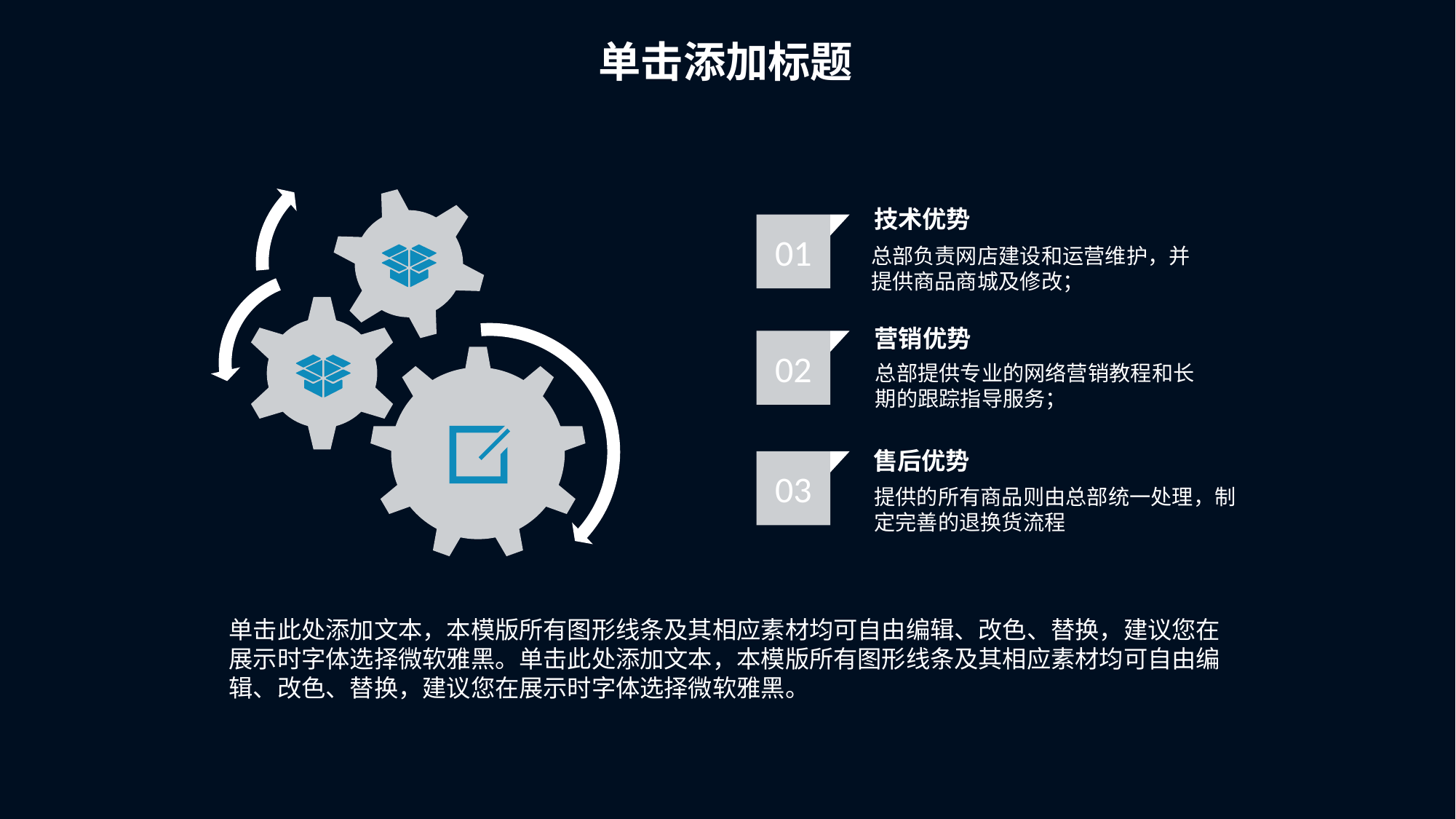

单击添加标题

技术优势

01

总部负责网店建设和运营维护，并提供商品商城及修改；

营销优势
02

总部提供专业的网络营销教程和长期的跟踪指导服务；

售后优势

03

提供的所有商品则由总部统一处理，制定完善的退换货流程

单击此处添加文本，本模版所有图形线条及其相应素材均可自由编辑、改色、替换，建议您在展示时字体选择微软雅黑。单击此处添加文本，本模版所有图形线条及其相应素材均可自由编辑、改色、替换，建议您在展示时字体选择微软雅黑。